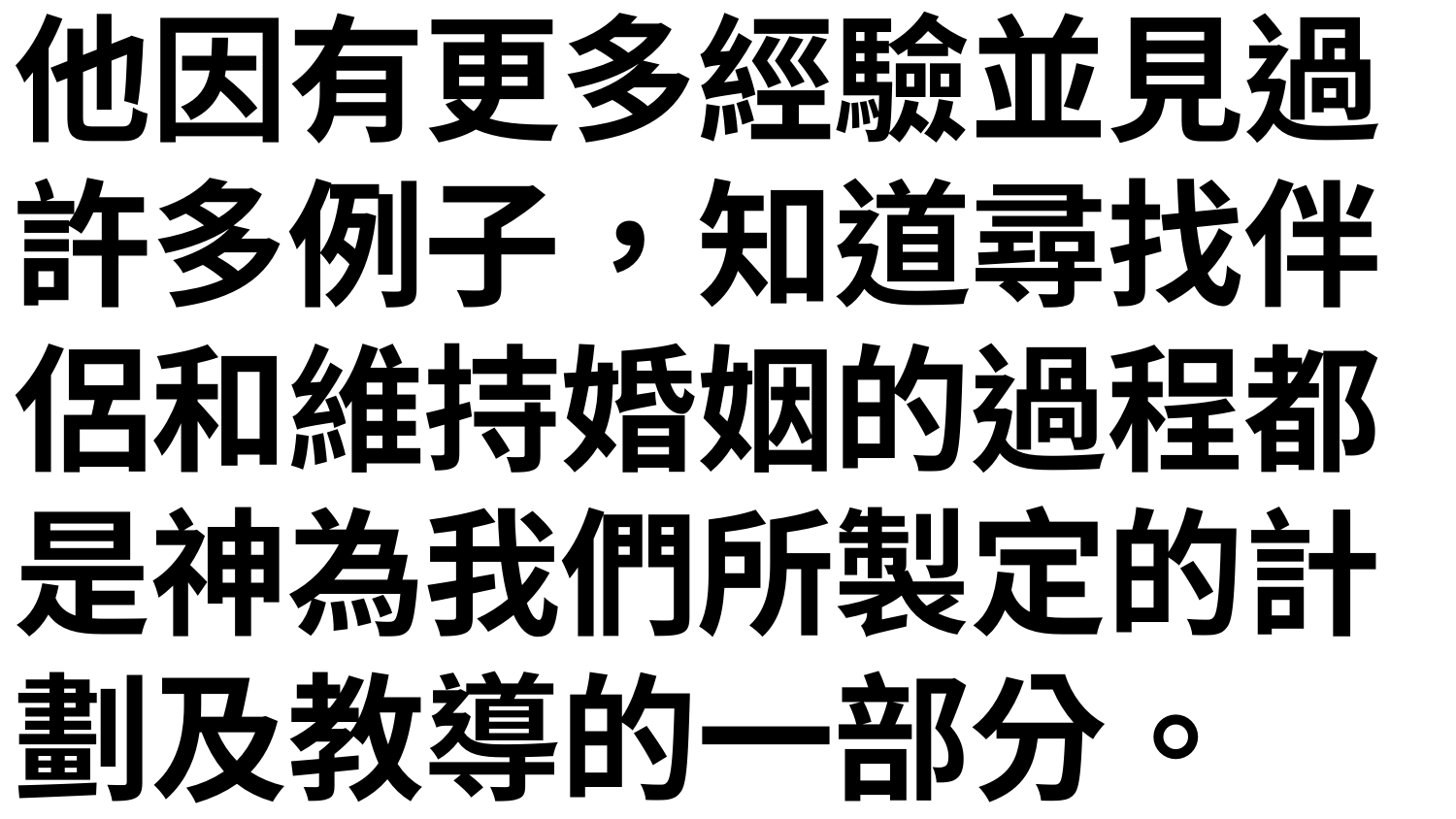

他因有更多經驗並見過許多例子，知道尋找伴侶和維持婚姻的過程都是神為我們所製定的計劃及教導的一部分。